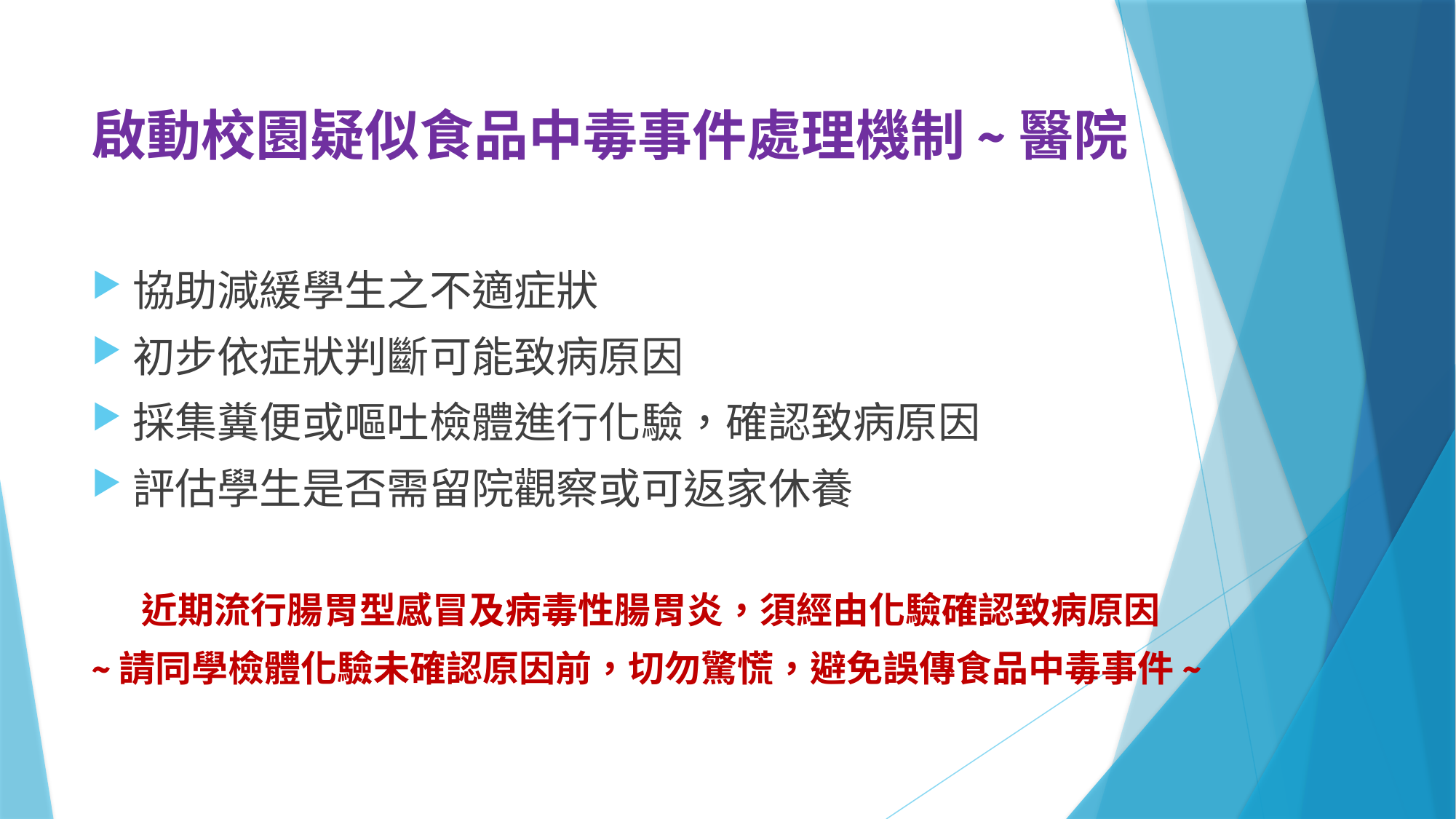

# 啟動校園疑似食品中毒事件處理機制~醫院
協助減緩學生之不適症狀
初步依症狀判斷可能致病原因
採集糞便或嘔吐檢體進行化驗，確認致病原因
評估學生是否需留院觀察或可返家休養

     近期流行腸胃型感冒及病毒性腸胃炎，須經由化驗確認致病原因
~請同學檢體化驗未確認原因前，切勿驚慌，避免誤傳食品中毒事件~